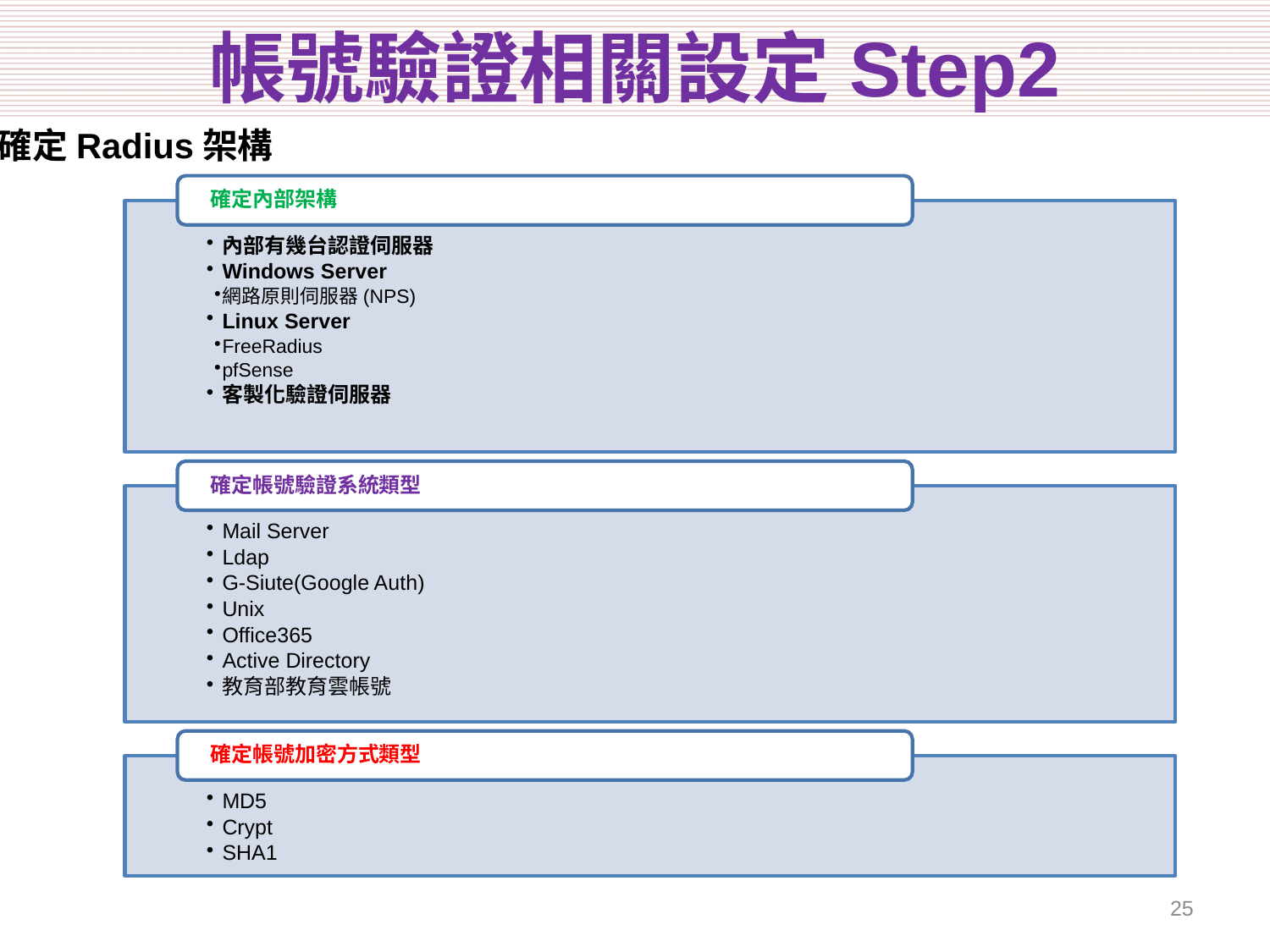

# 帳號驗證相關設定Step2
確定Radius架構
內部有幾台認證伺服器
Windows Server
網路原則伺服器(NPS)
Linux Server
FreeRadius
pfSense
客製化驗證伺服器
確定內部架構
Mail Server
Ldap
G-Siute(Google Auth)
Unix
Office365
Active Directory
教育部教育雲帳號
確定帳號驗證系統類型
MD5
Crypt
SHA1
確定帳號加密方式類型
25